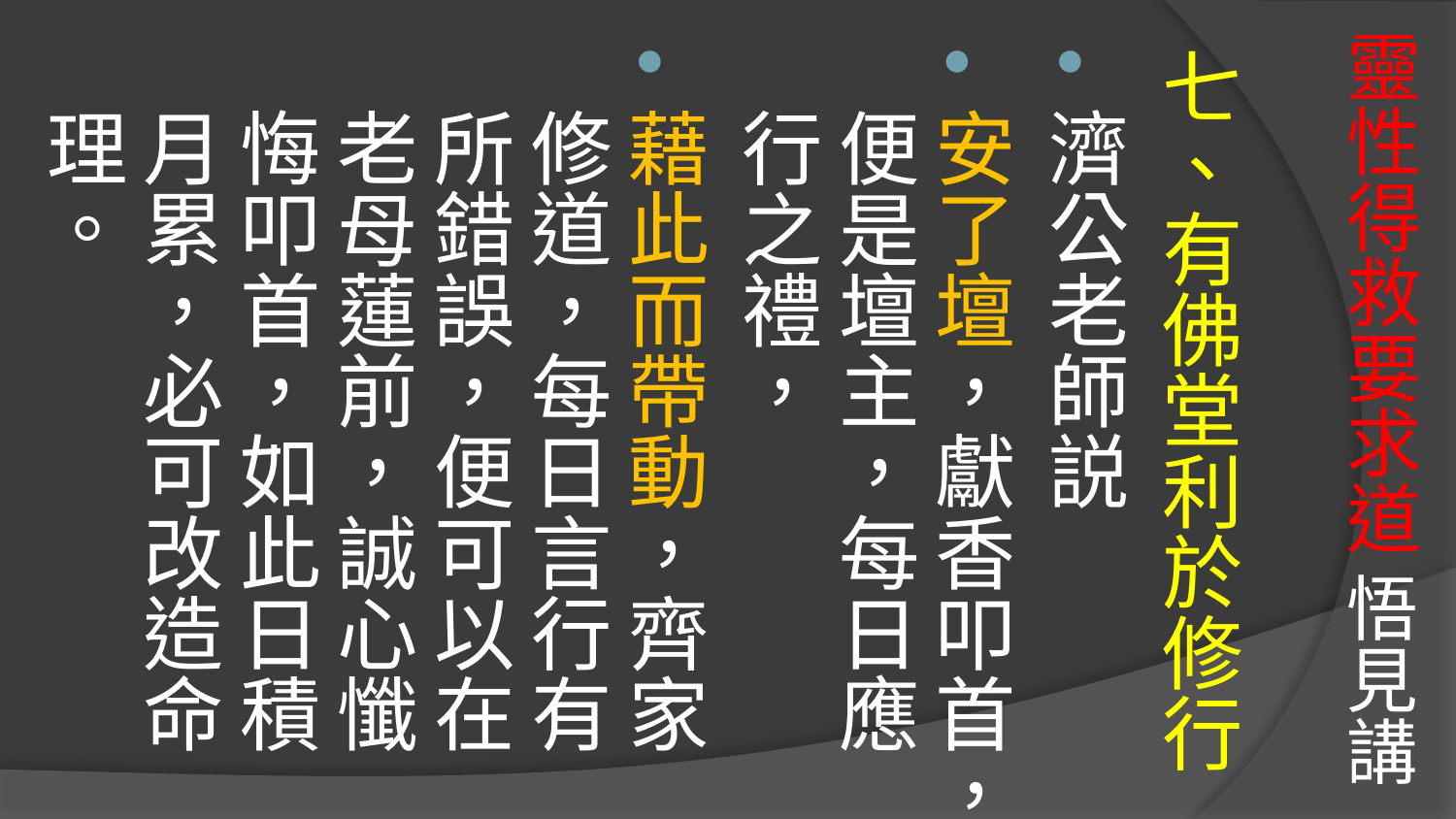

# 靈性得救要求道 悟見講
七、有佛堂利於修行
濟公老師説
安了壇，獻香叩首，便是壇主，每日應行之禮，
藉此而帶動，齊家修道，每日言行有所錯誤，便可以在老母蓮前，誠心懺悔叩首，如此日積月累，必可改造命理。